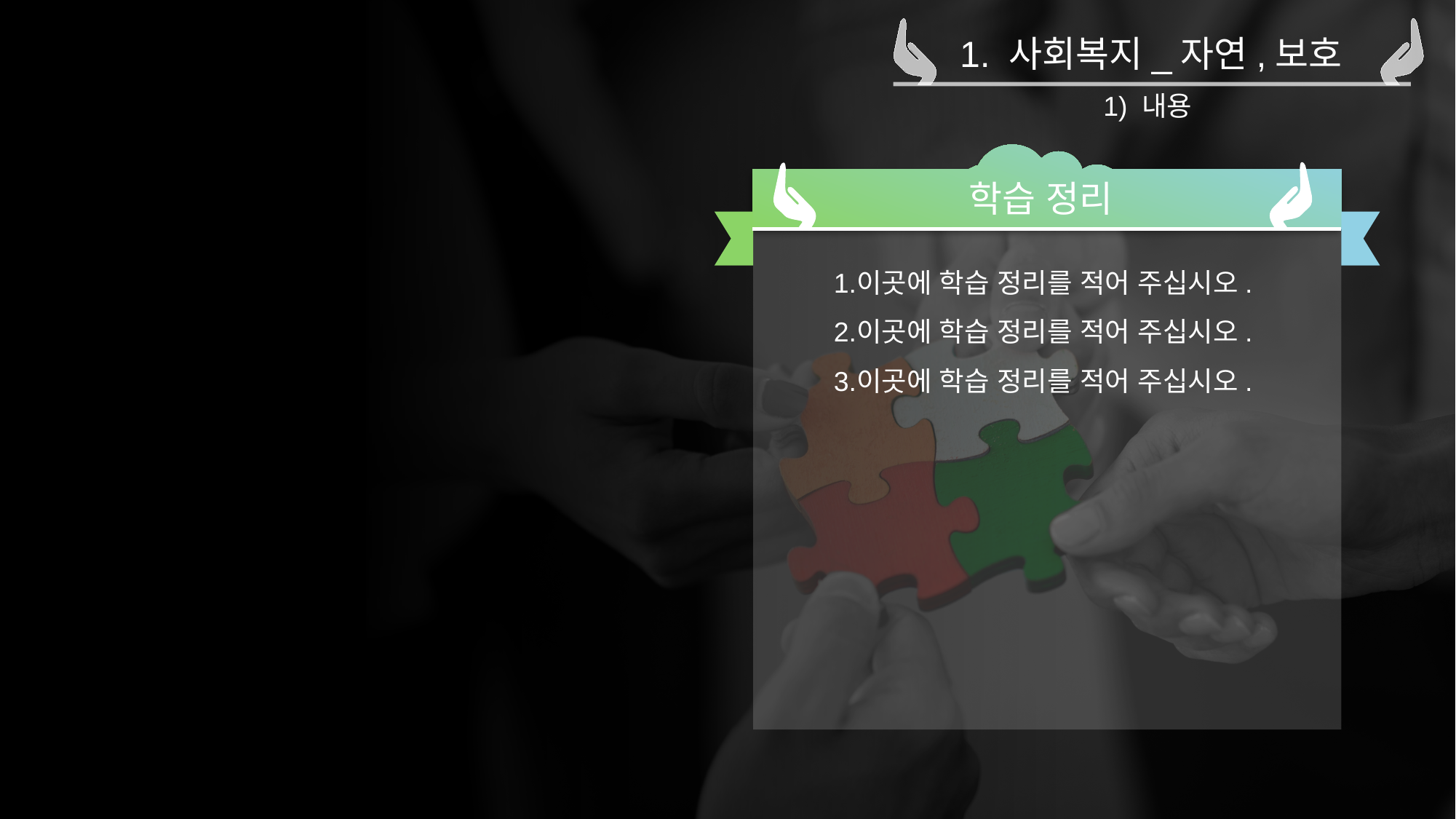

1. 사회복지_자연,보호
1) 내용

학습 정리

이곳에 학습 정리를 적어 주십시오.
이곳에 학습 정리를 적어 주십시오.
이곳에 학습 정리를 적어 주십시오.